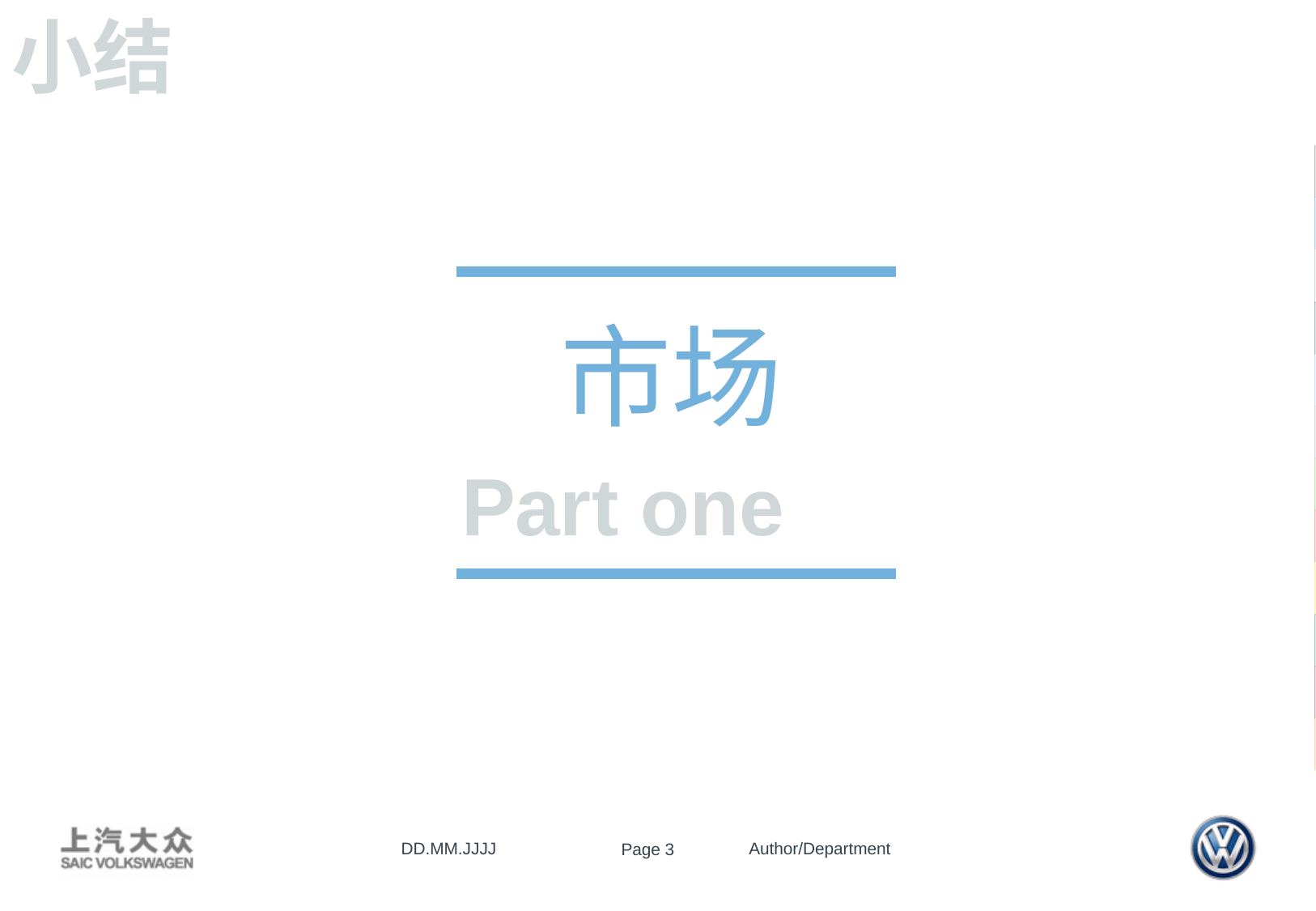

小结
市场
Part one
DD.MM.JJJJ
Page 3
Author/Department